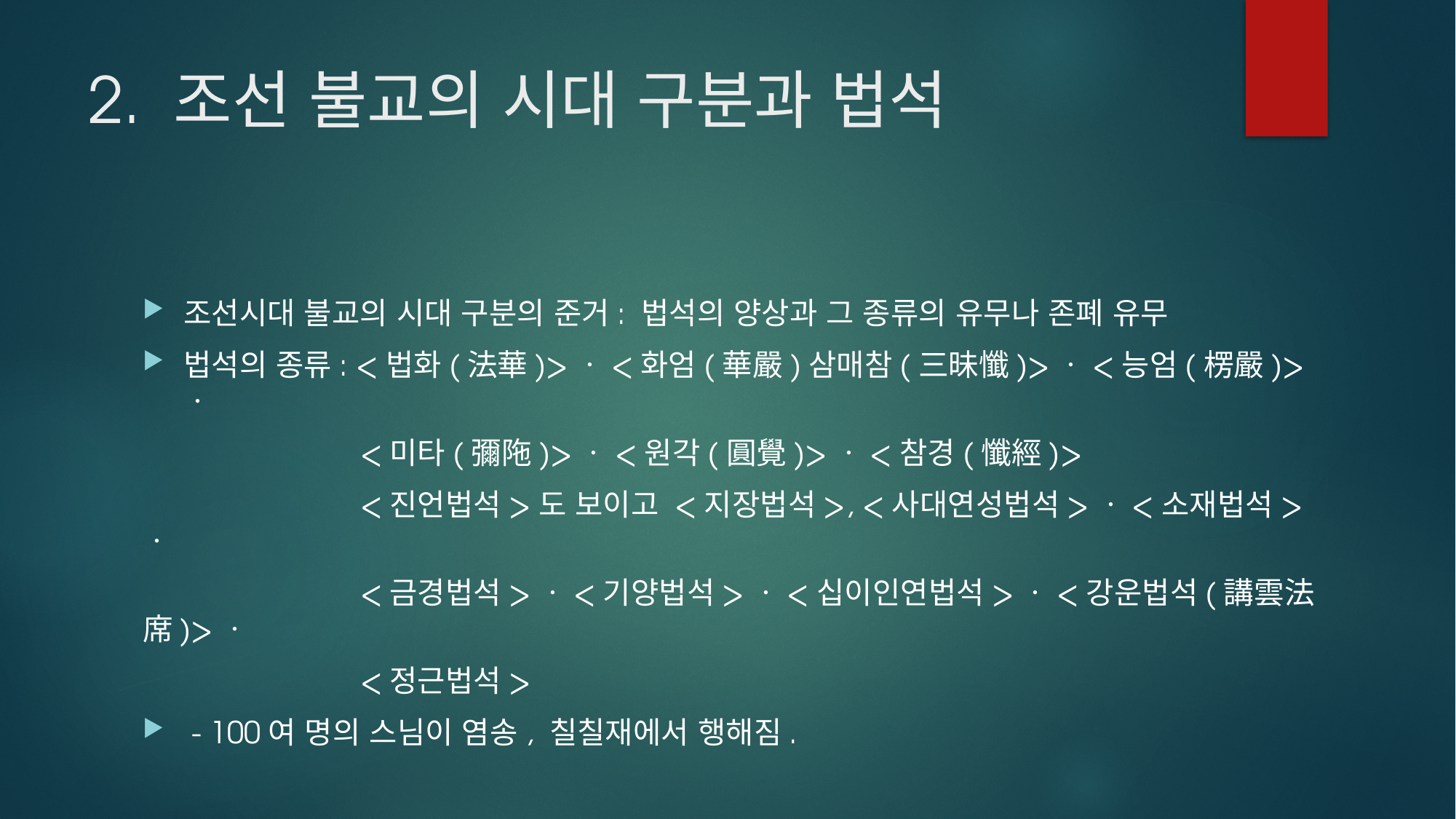

# 2. 조선 불교의 시대 구분과 법석
조선시대 불교의 시대 구분의 준거: 법석의 양상과 그 종류의 유무나 존폐 유무
법석의 종류: <법화(法華)>ㆍ<화엄(華嚴)삼매참(三昧懺)>ㆍ<능엄(楞嚴)>ㆍ
                          <미타(彌陁)>ㆍ<원각(圓覺)>ㆍ<참경(懺經)>
                          <진언법석>도 보이고 <지장법석>, <사대연성법석>ㆍ<소재법석>ㆍ
                          <금경법석>ㆍ<기양법석>ㆍ<십이인연법석>ㆍ<강운법석(講雲法席)>ㆍ
                          <정근법석>
 - 100여 명의 스님이 염송, 칠칠재에서 행해짐.